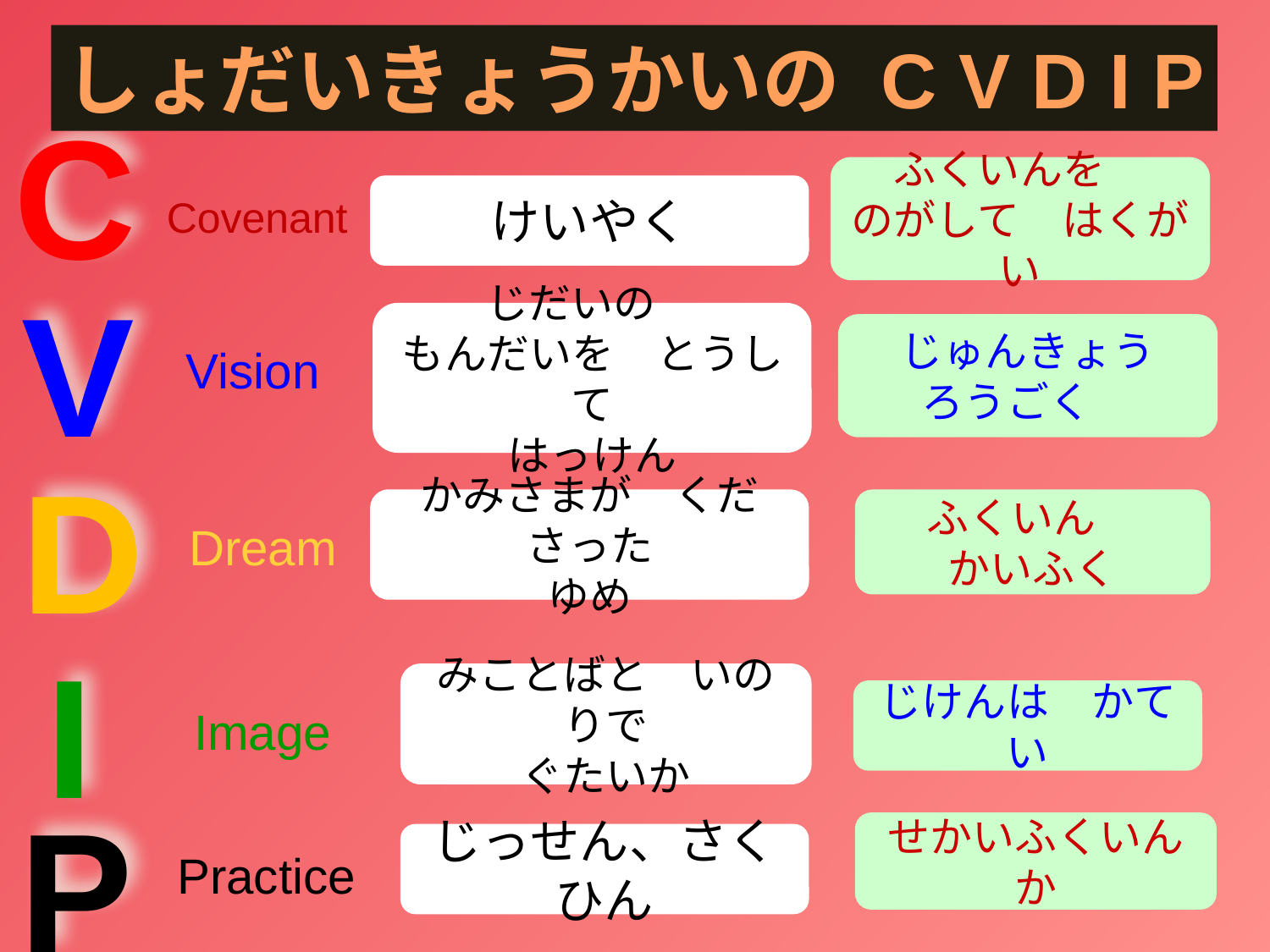

しょだいきょうかいの C V D I P
C
ふくいんを
のがして　はくがい
けいやく
Covenant
V
じだいの
もんだいを　とうして
はっけん
じゅんきょう
ろうごく
Vision
D
かみさまが　くださった
ゆめ
ふくいん
かいふく
Dream
I
みことばと　いのりで
ぐたいか
じけんは　かてい
Image
P
せかいふくいんか
じっせん、さくひん
Practice